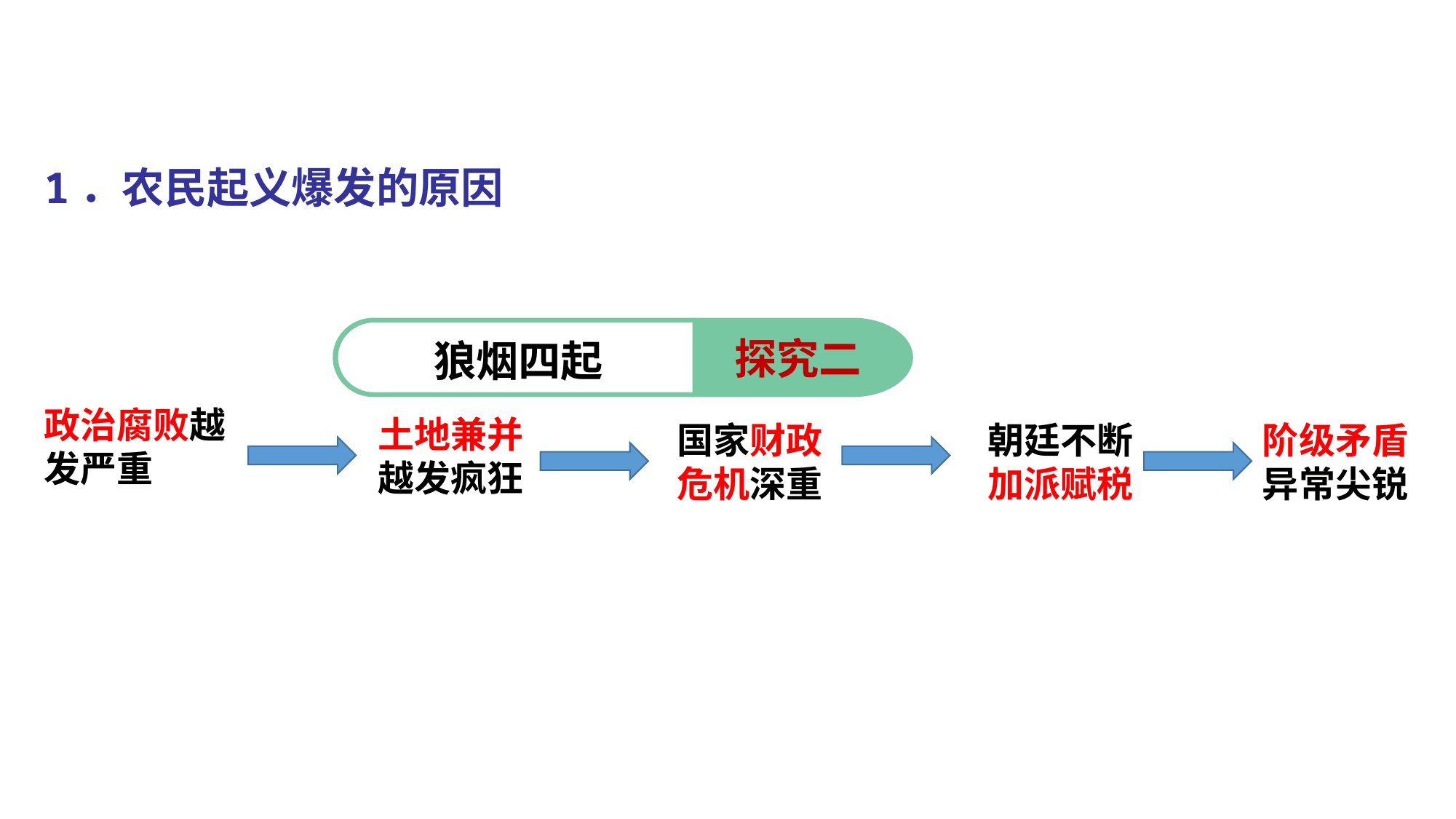

#
1．农民起义爆发的原因

狼烟四起
探究二
政治腐败越发严重
土地兼并越发疯狂
国家财政危机深重
朝廷不断加派赋税
阶级矛盾异常尖锐